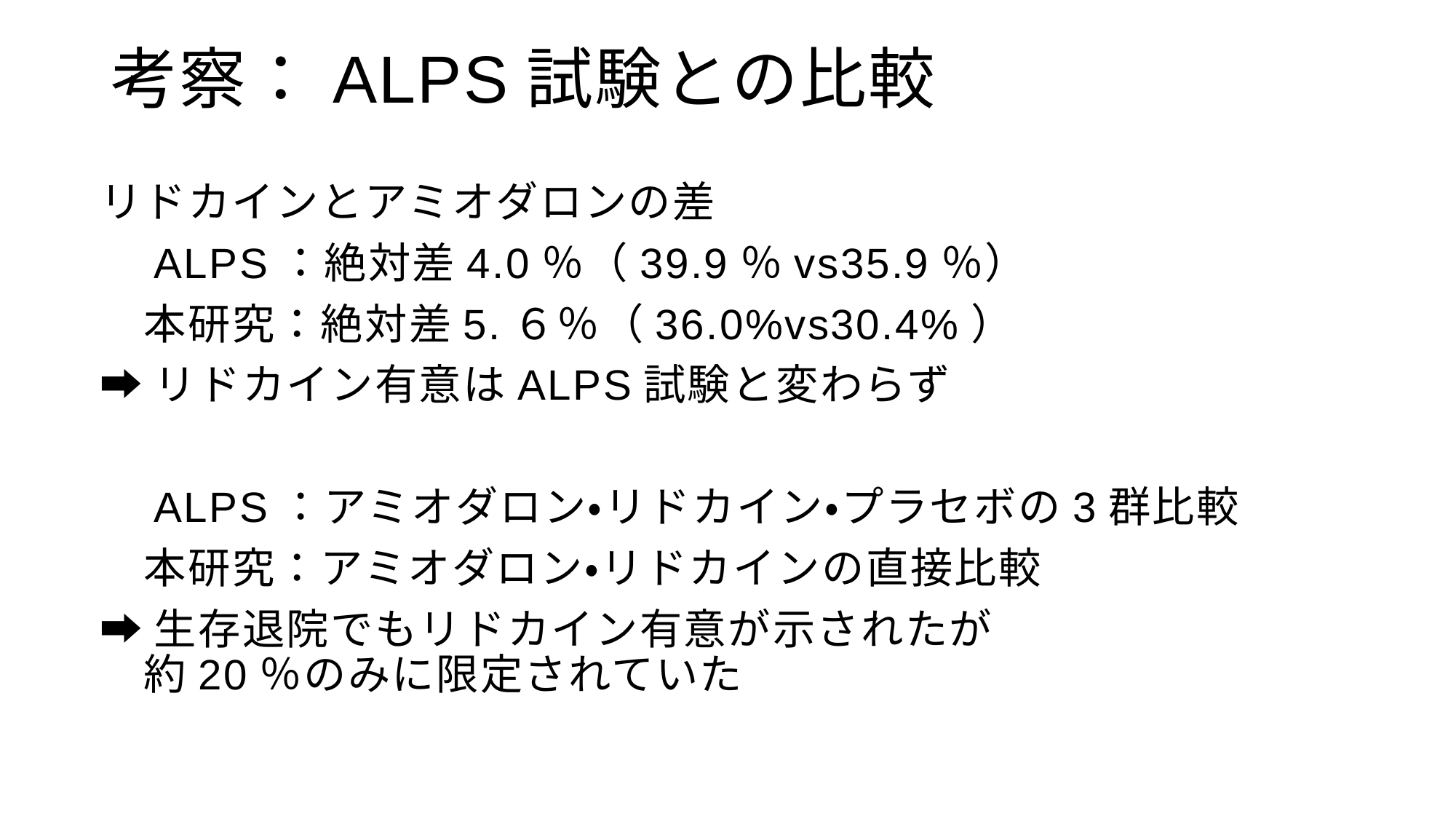

# 考察：ALPS試験との比較
リドカインとアミオダロンの差
　ALPS：絶対差4.0％（39.9％vs35.9％）
　本研究：絶対差5.６％（36.0%vs30.4%）
➡リドカイン有意はALPS試験と変わらず

　ALPS：アミオダロン・リドカイン・プラセボの3群比較
　本研究：アミオダロン・リドカインの直接比較
➡生存退院でもリドカイン有意が示されたが
　約20％のみに限定されていた